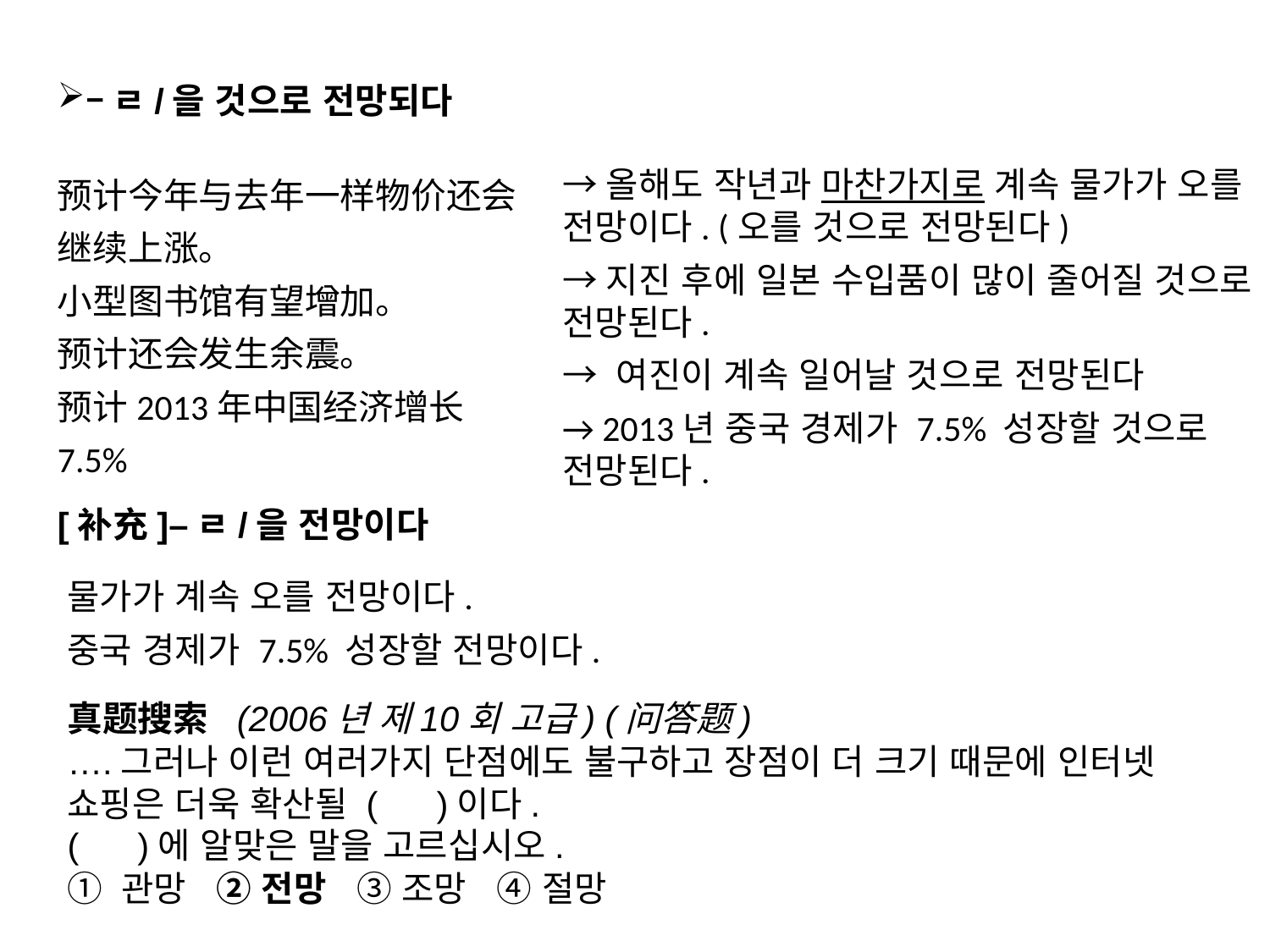

–ㄹ/을 것으로 전망되다
预计今年与去年一样物价还会继续上涨。
小型图书馆有望增加。
预计还会发生余震。
预计2013年中国经济增长7.5%
→올해도 작년과 마찬가지로 계속 물가가 오를 전망이다. (오를 것으로 전망된다)
→지진 후에 일본 수입품이 많이 줄어질 것으로 전망된다.
→ 여진이 계속 일어날 것으로 전망된다
→ 2013년 중국 경제가 7.5% 성장할 것으로 전망된다.
[补充]–ㄹ/을 전망이다
물가가 계속 오를 전망이다.
중국 경제가 7.5% 성장할 전망이다.
真题搜索  (2006년 제10회 고급) (问答题)
….그러나 이런 여러가지 단점에도 불구하고 장점이 더 크기 때문에 인터넷 쇼핑은 더욱 확산될 (      )이다.
(      )에 알맞은 말을 고르십시오.
① 관망   ② 전망   ③ 조망   ④ 절망